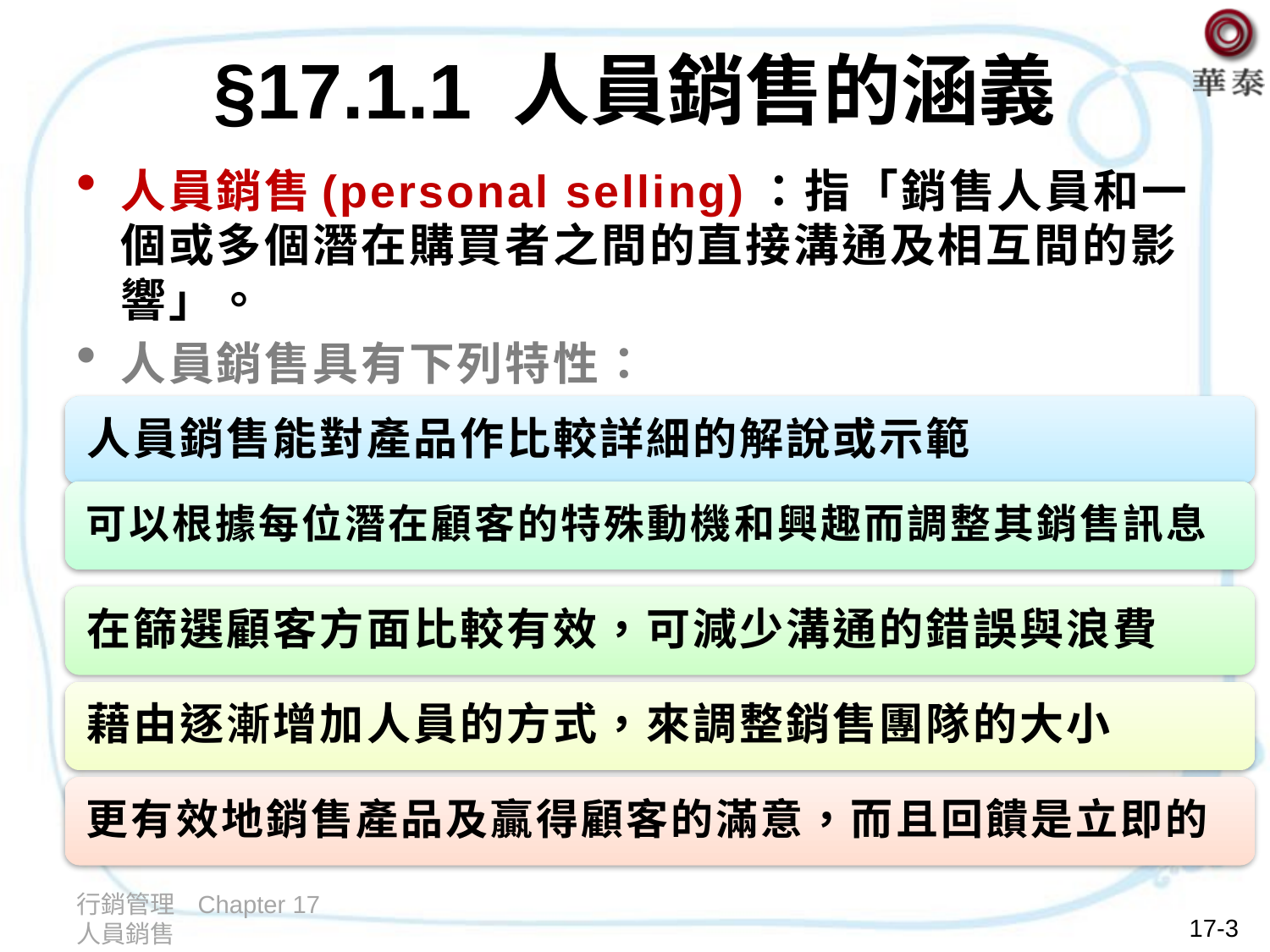

# §17.1.1 人員銷售的涵義
人員銷售(personal selling)：指「銷售人員和一個或多個潛在購買者之間的直接溝通及相互間的影響」。
人員銷售具有下列特性：
人員銷售能對產品作比較詳細的解說或示範
可以根據每位潛在顧客的特殊動機和興趣而調整其銷售訊息
在篩選顧客方面比較有效，可減少溝通的錯誤與浪費
藉由逐漸增加人員的方式，來調整銷售團隊的大小
更有效地銷售產品及贏得顧客的滿意，而且回饋是立即的
行銷管理   Chapter 17   人員銷售
17-3